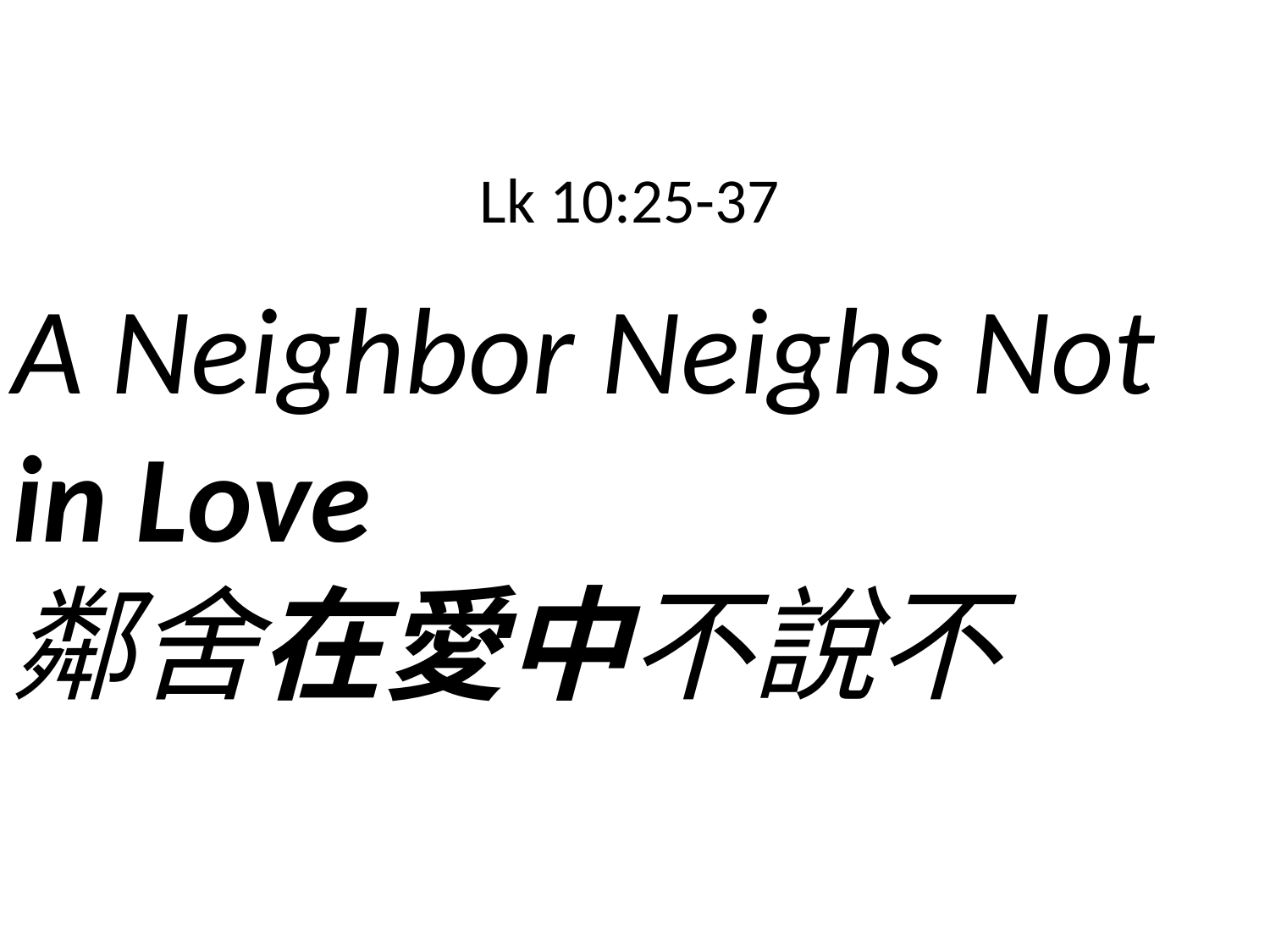

Lk 10:25-37
A Neighbor Neighs Not in Love
鄰舍在愛中不說不